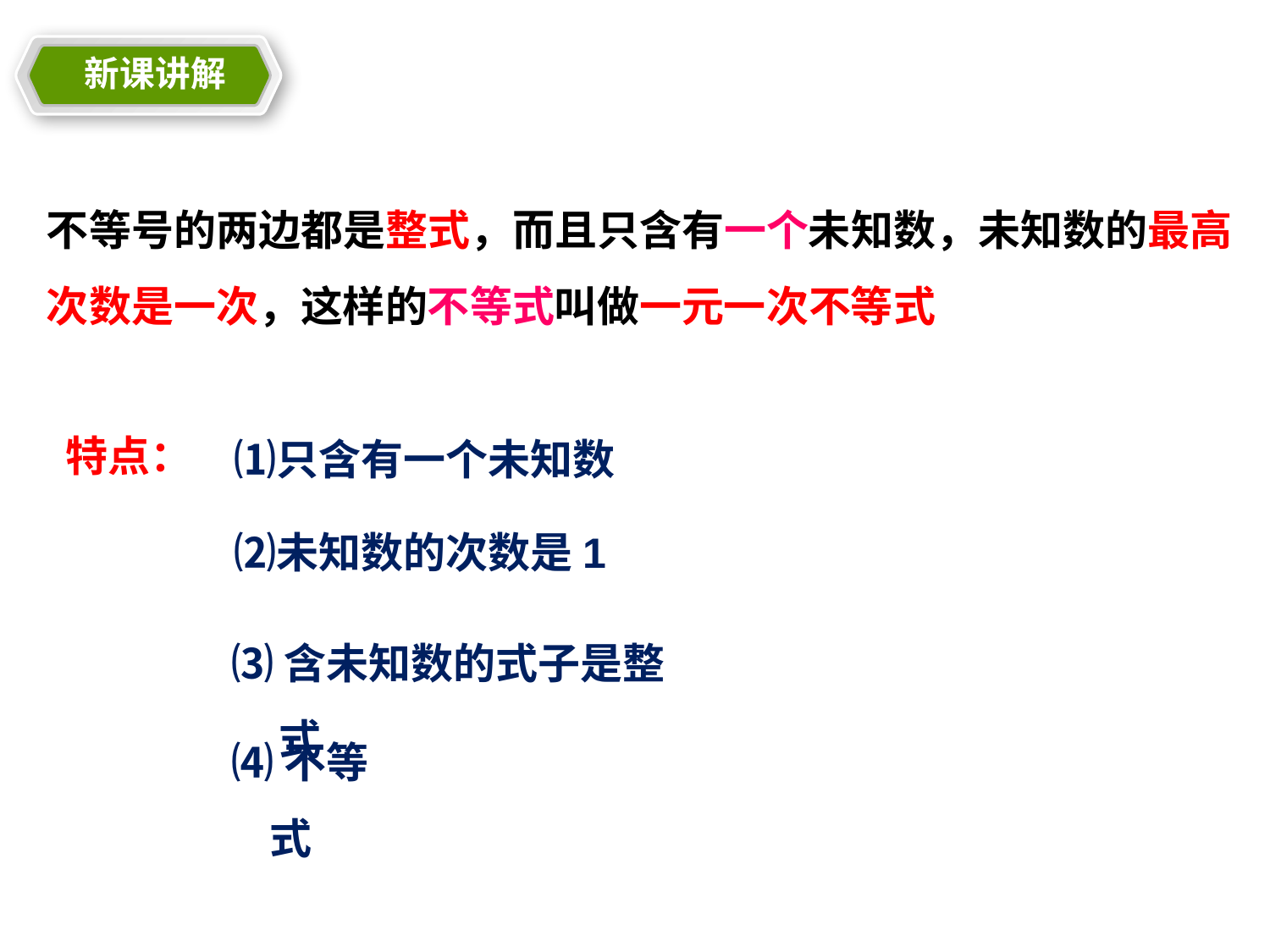

新课讲解
教学目标
不等号的两边都是整式，而且只含有一个未知数，未知数的最高次数是一次，这样的不等式叫做一元一次不等式
　⑴只含有一个未知数
特点：
　⑵未知数的次数是1

⑶含未知数的式子是整式
 ⑷不等式